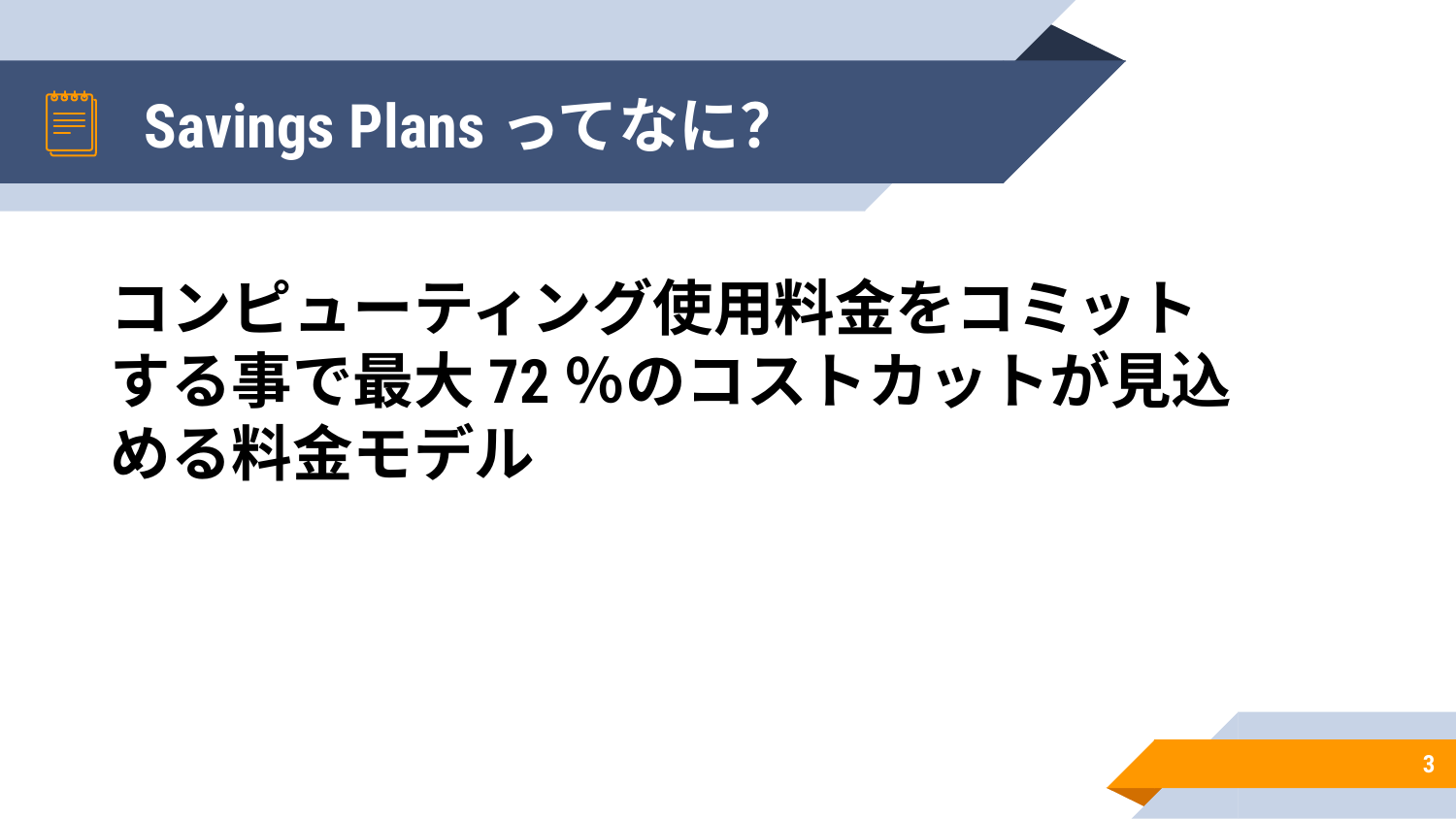

# Savings Plansってなに？

コンピューティング使用料金をコミットする事で最大72％のコストカットが見込める料金モデル
3